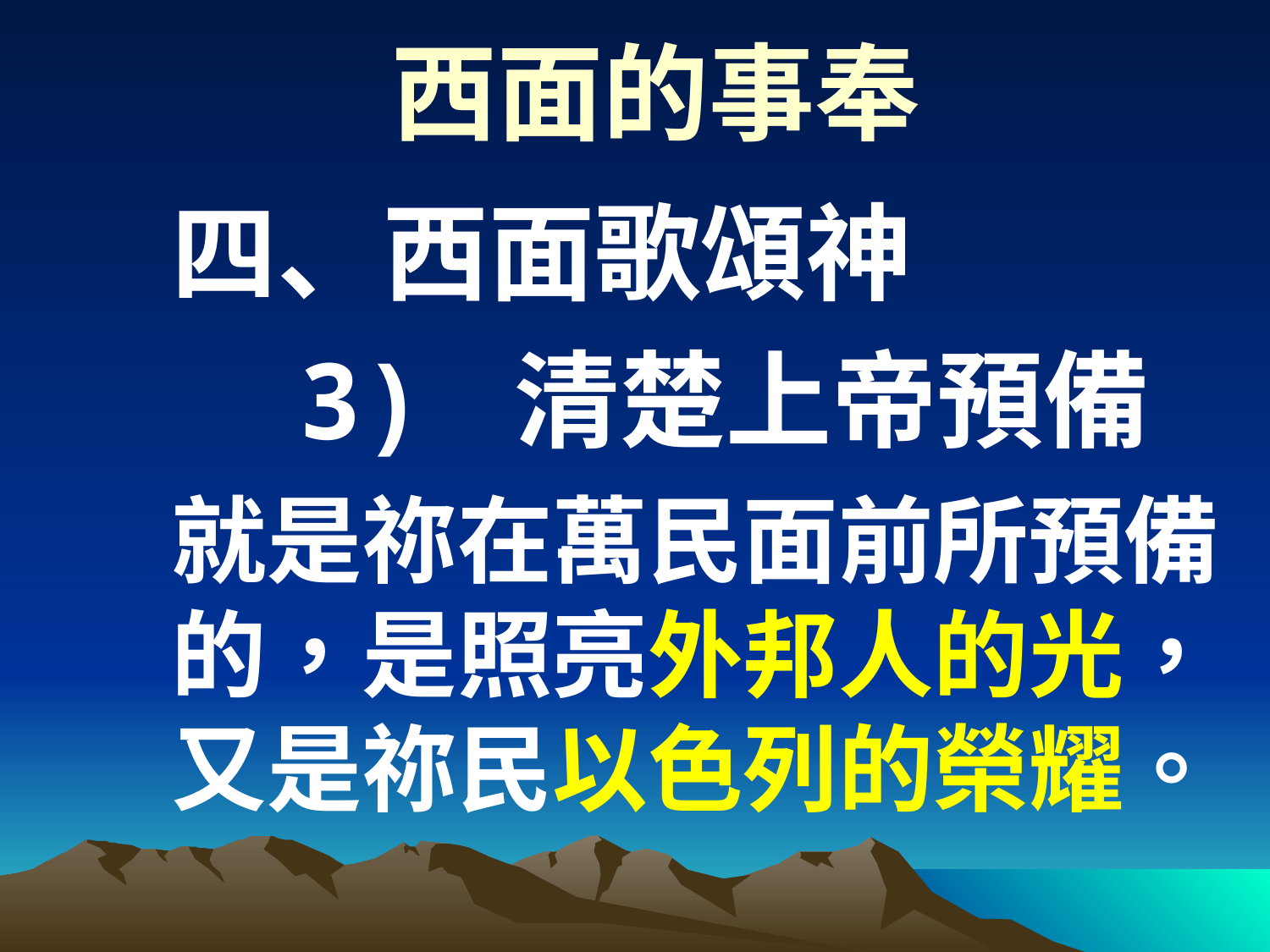

# 西面的事奉
四、西面歌頌神
  3) 清楚上帝預備
就是祢在萬民面前所預備的，是照亮外邦人的光，又是祢民以色列的榮耀。